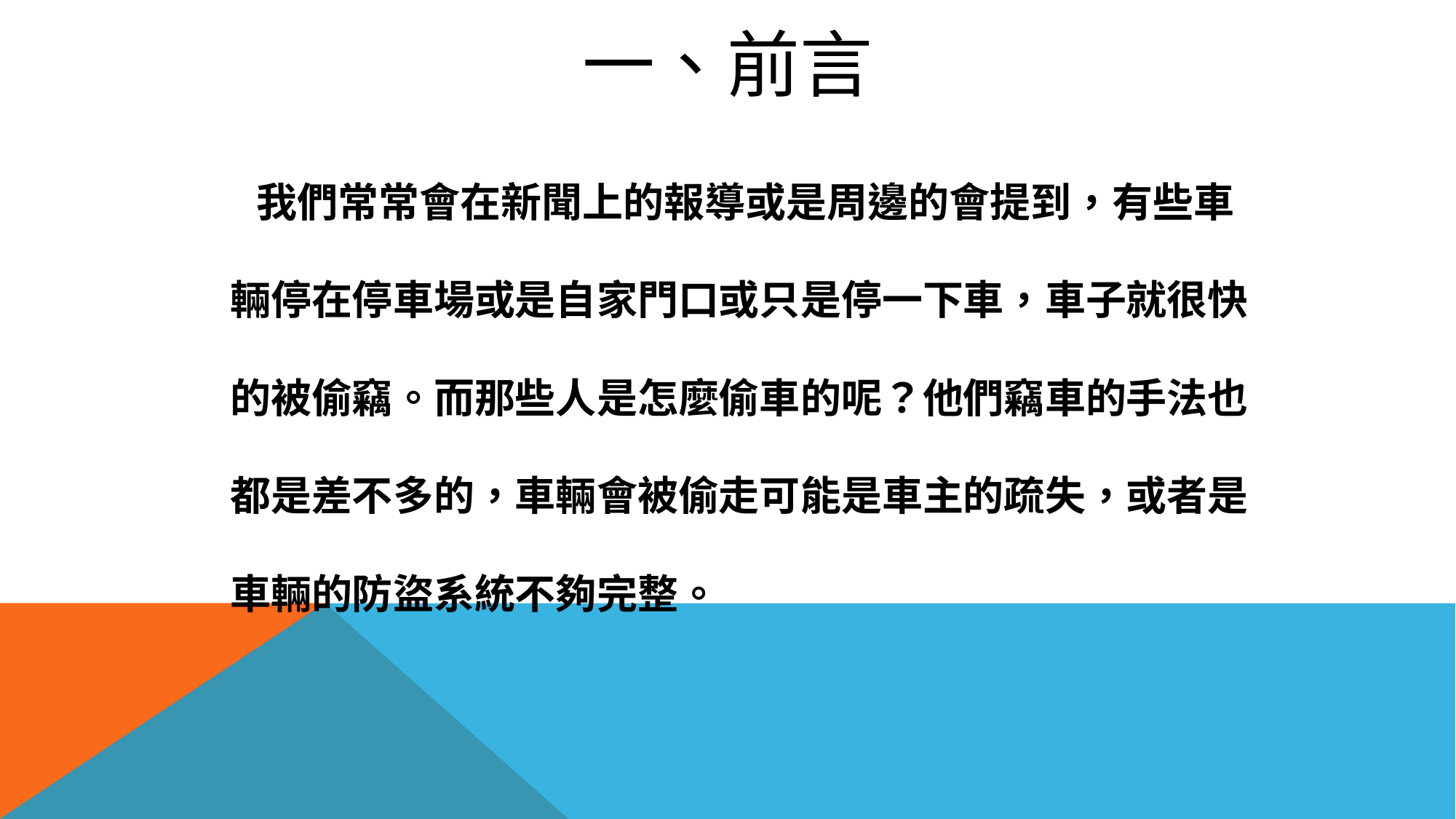

# 一、前言
      我們常常會在新聞上的報導或是周邊的會提到，有些車輛停在停車場或是自家門口或只是停一下車，車子就很快的被偷竊。而那些人是怎麼偷車的呢？他們竊車的手法也都是差不多的，車輛會被偷走可能是車主的疏失，或者是車輛的防盜系統不夠完整。